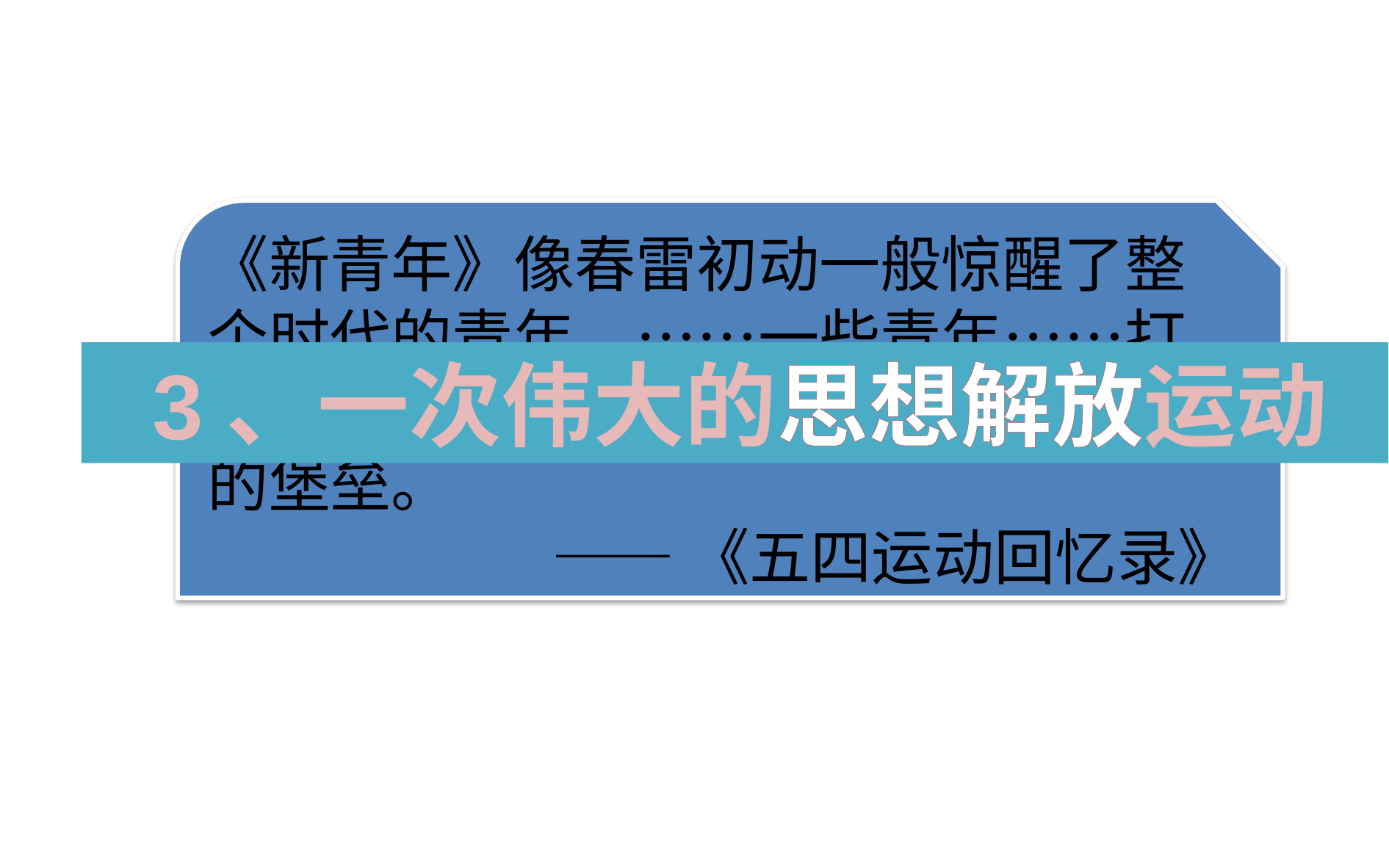

《新青年》像春雷初动一般惊醒了整个时代的青年。……一些青年……打碎了身上的枷锁，歌唱着冲出了封建的堡垒。
——《五四运动回忆录》
3、一次伟大的思想解放运动